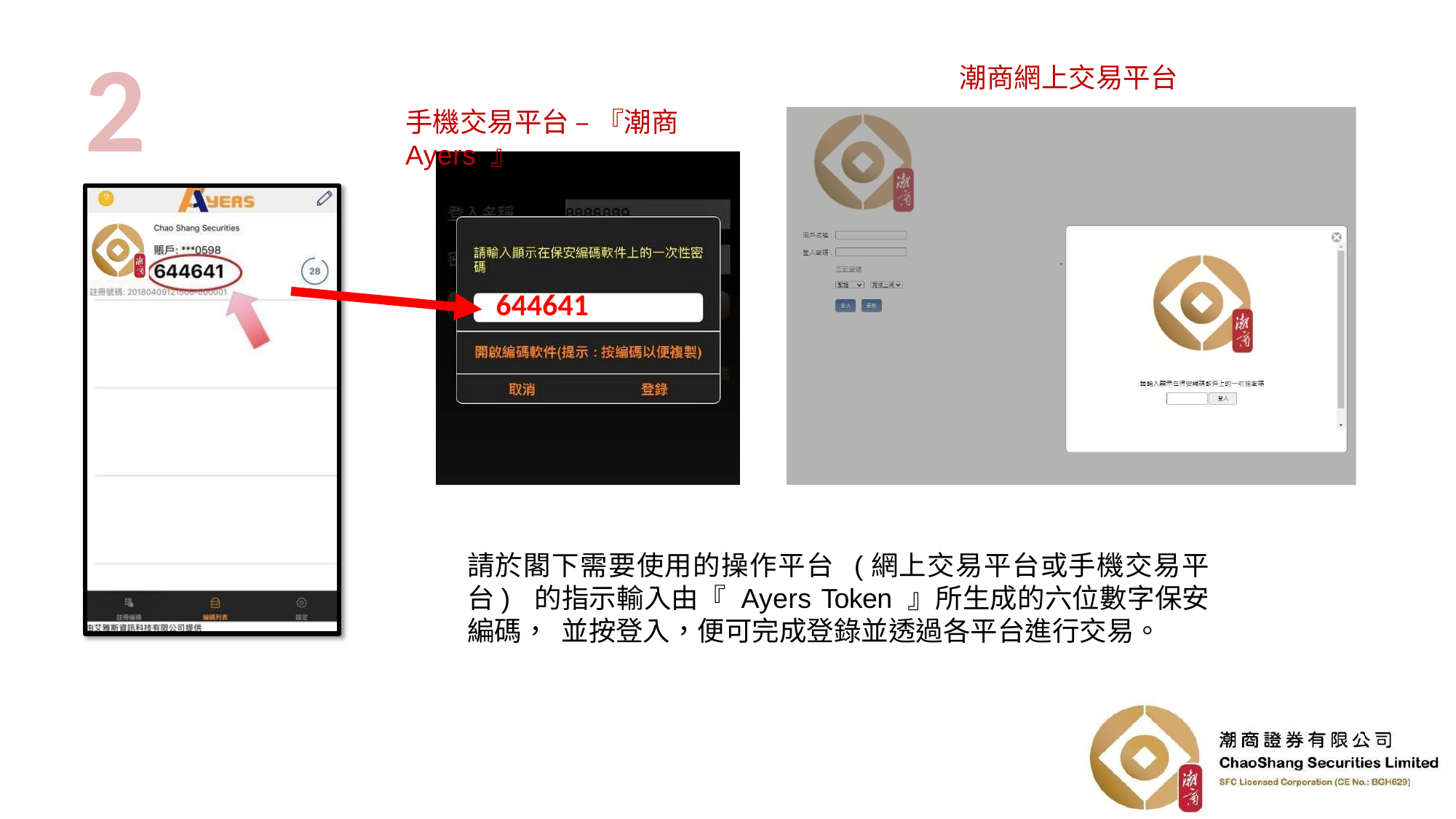

2
# 潮商網上交易平台
手機交易平台– 『潮商Ayers 』

644641
請於閣下需要使用的操作平台 (網上交易平台或手機交易平台)  的指示輸入由『 Ayers Token 』所生成的六位數字保安編碼，  並按登入，便可完成登錄並透過各平台進行交易。